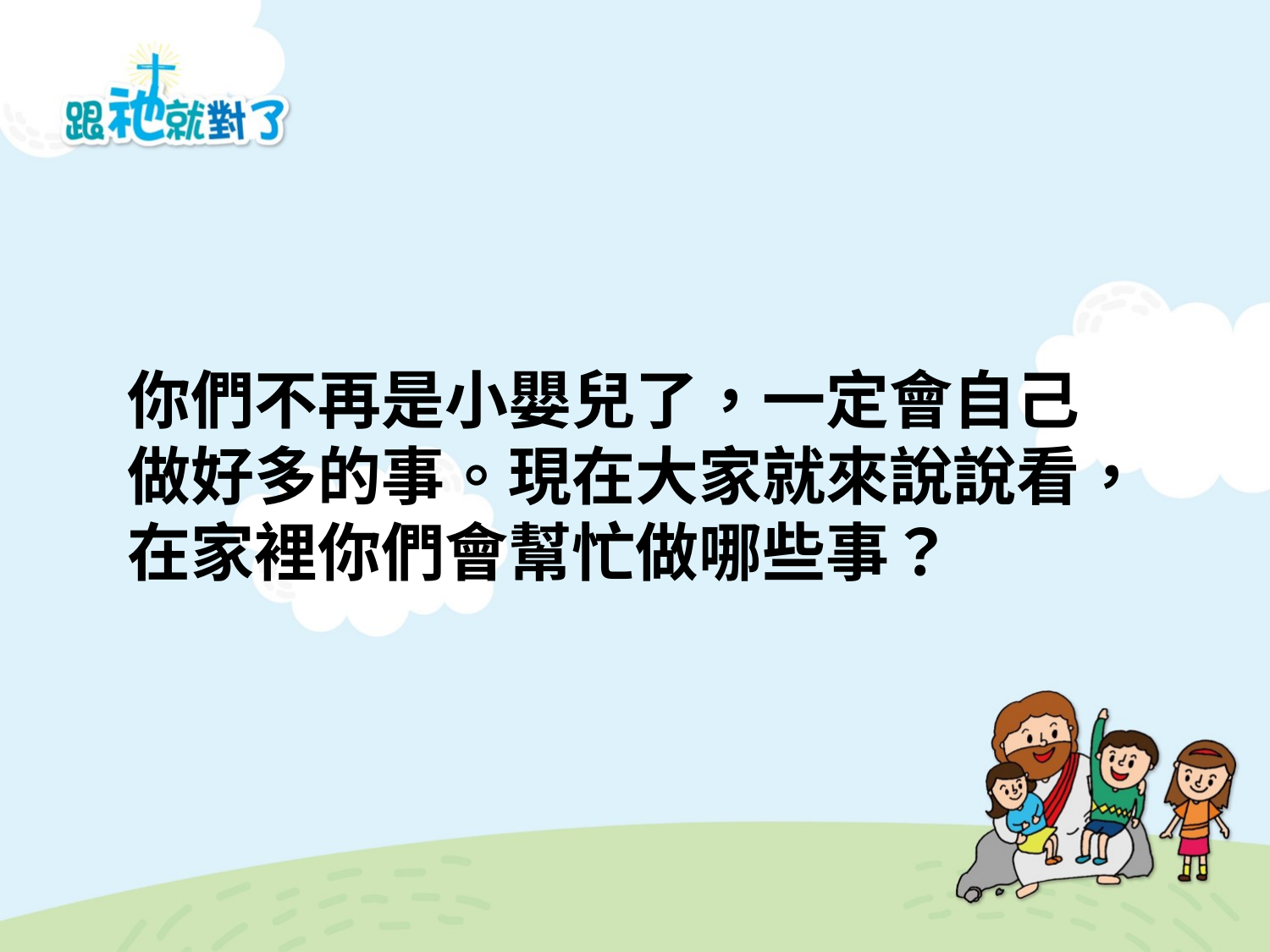

你們不再是小嬰兒了，一定會自己做好多的事。現在大家就來說說看，在家裡你們會幫忙做哪些事？